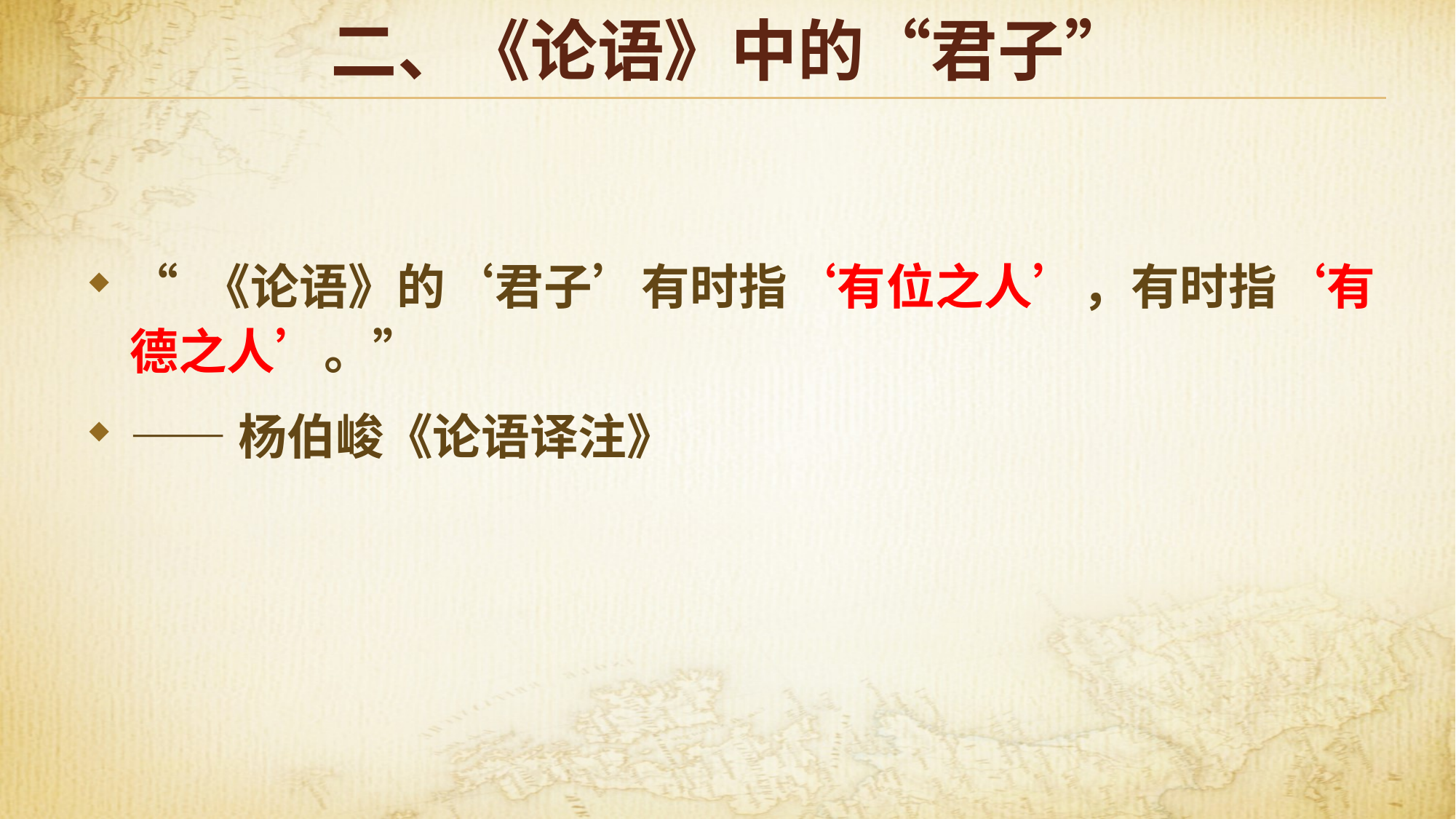

# 二、《论语》中的“君子”
“ 《论语》的‘君子’有时指‘有位之人’，有时指‘有德之人’。”
——杨伯峻《论语译注》